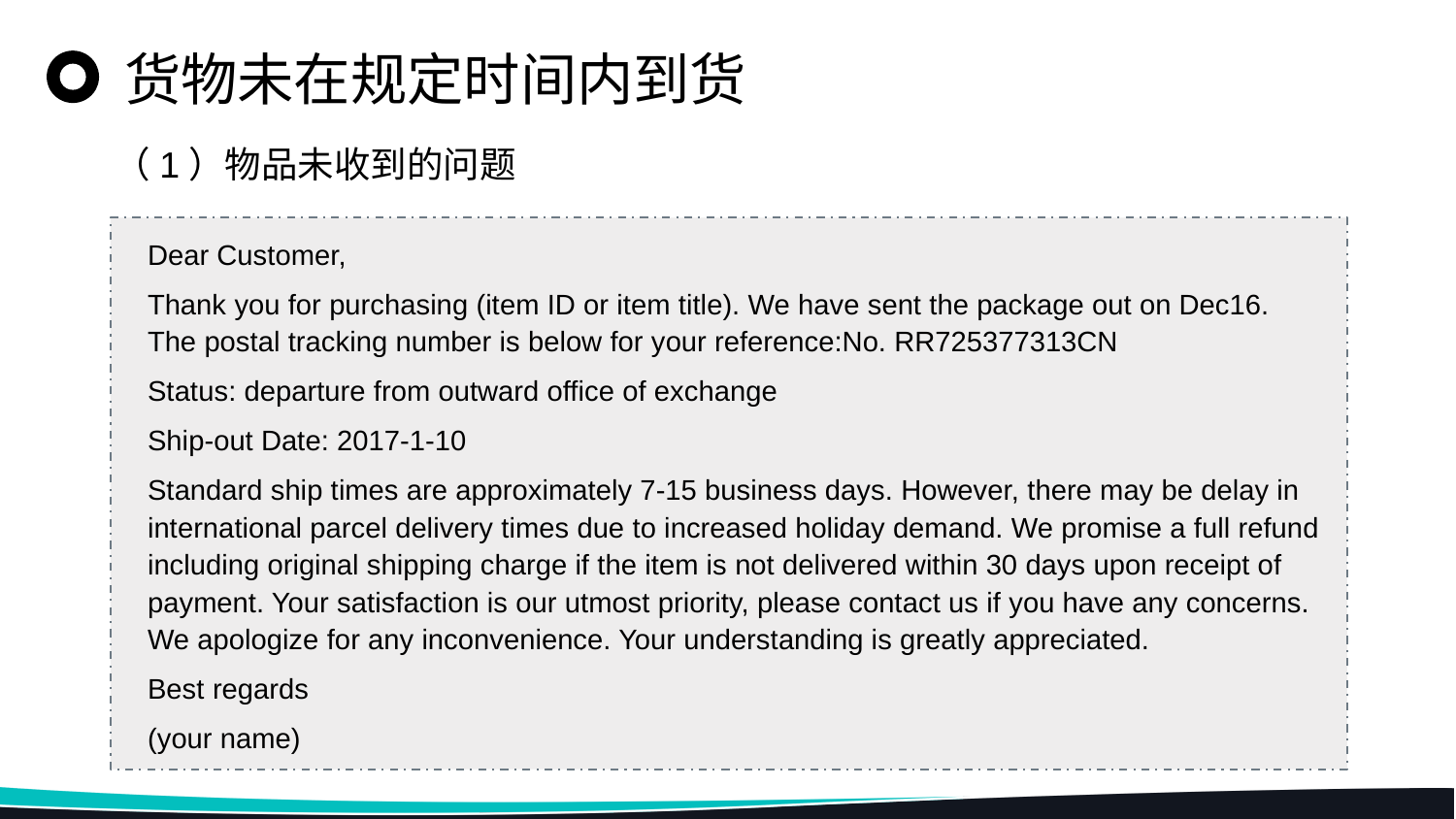

货物未在规定时间内到货
（1）物品未收到的问题

Dear Customer,
Thank you for purchasing (item ID or item title). We have sent the package out on Dec16. The postal tracking number is below for your reference:No. RR725377313CN
Status: departure from outward office of exchange
Ship-out Date: 2017-1-10
Standard ship times are approximately 7-15 business days. However, there may be delay in international parcel delivery times due to increased holiday demand. We promise a full refund including original shipping charge if the item is not delivered within 30 days upon receipt of payment. Your satisfaction is our utmost priority, please contact us if you have any concerns. We apologize for any inconvenience. Your understanding is greatly appreciated.
Best regards
(your name)